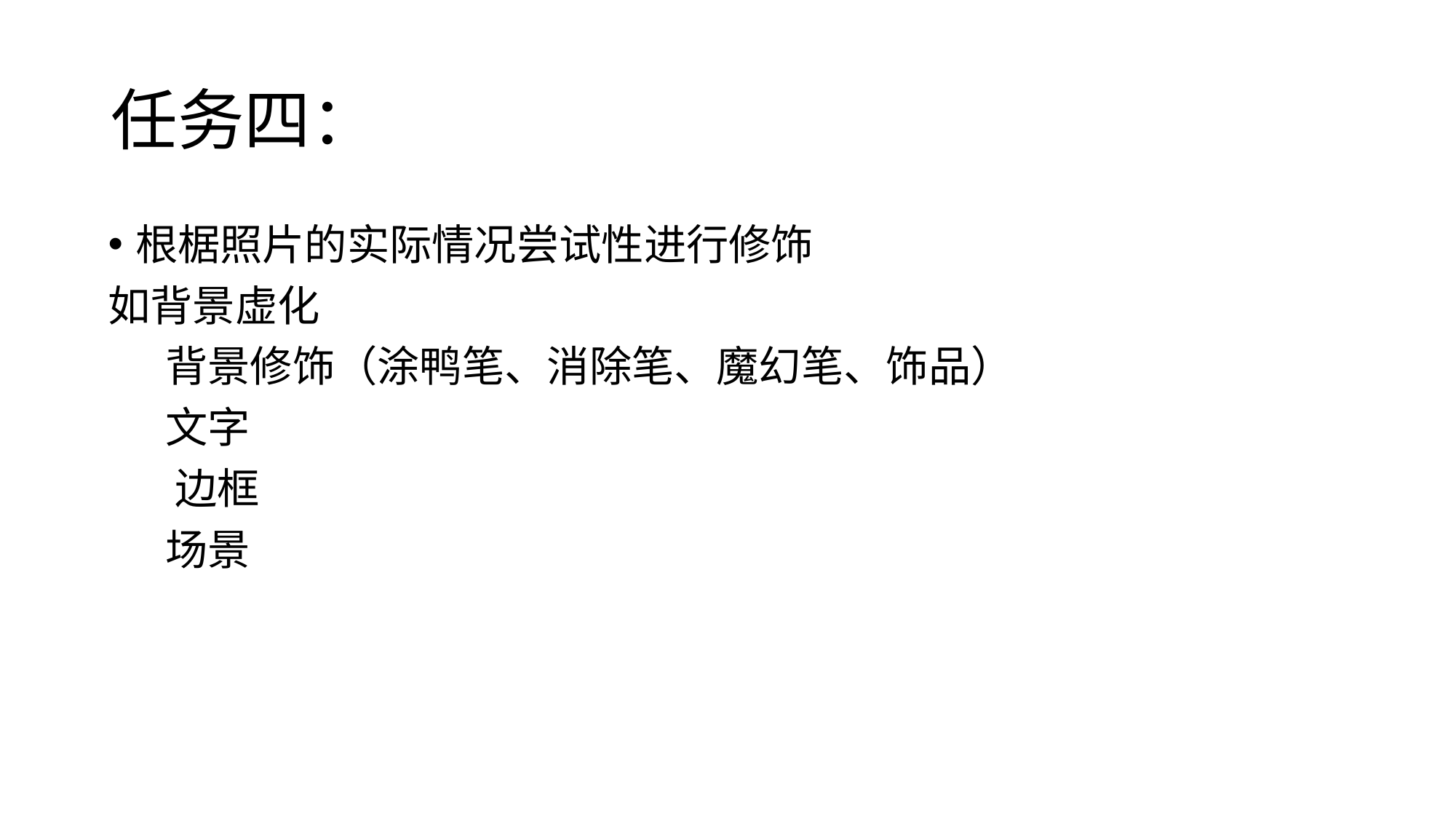

# 任务四：
根椐照片的实际情况尝试性进行修饰
如背景虚化
     背景修饰（涂鸭笔、消除笔、魔幻笔、饰品）
     文字
      边框
     场景